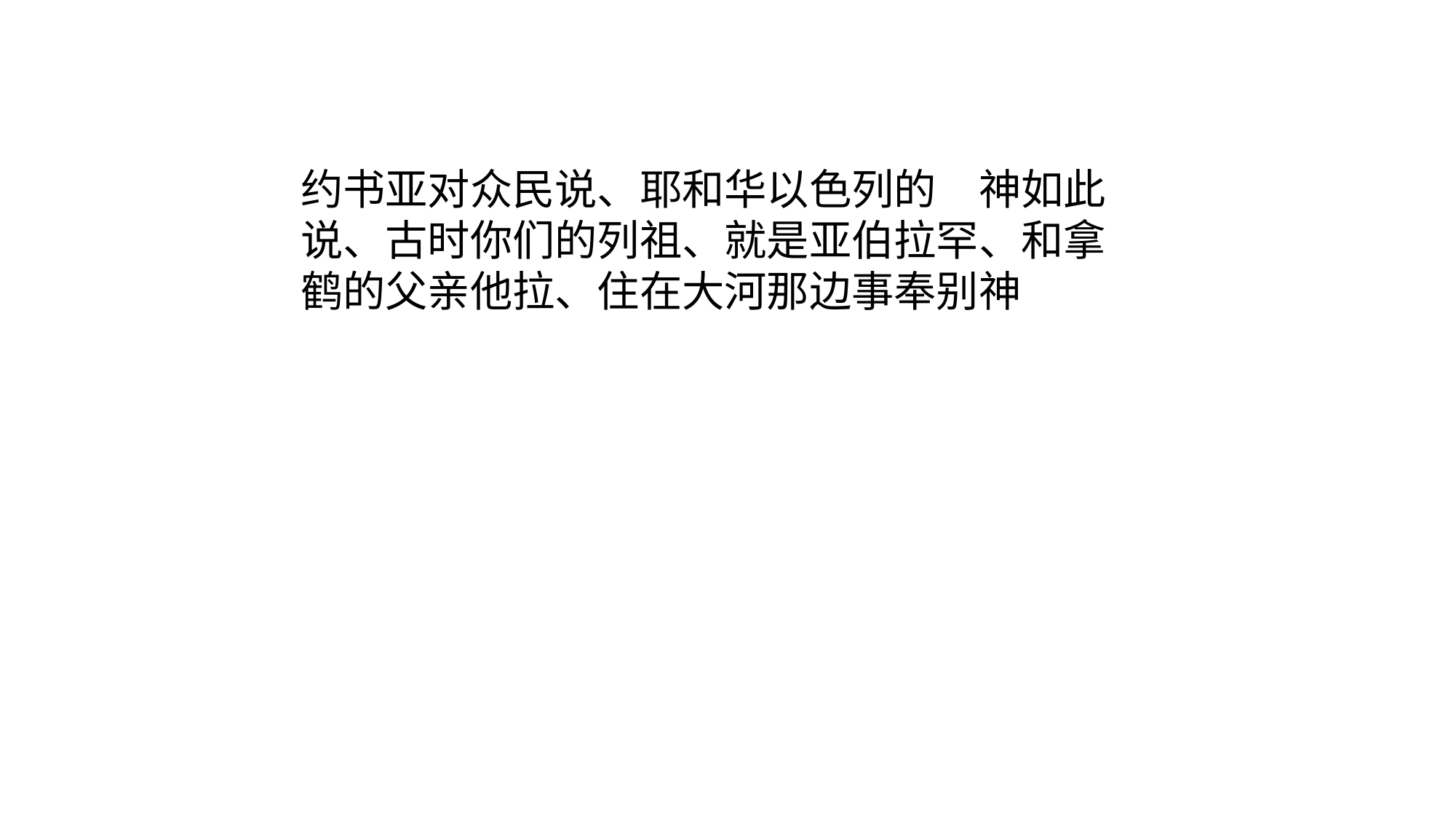

约书亚对众民说、耶和华以色列的　神如此说、古时你们的列祖、就是亚伯拉罕、和拿鹤的父亲他拉、住在大河那边事奉别神